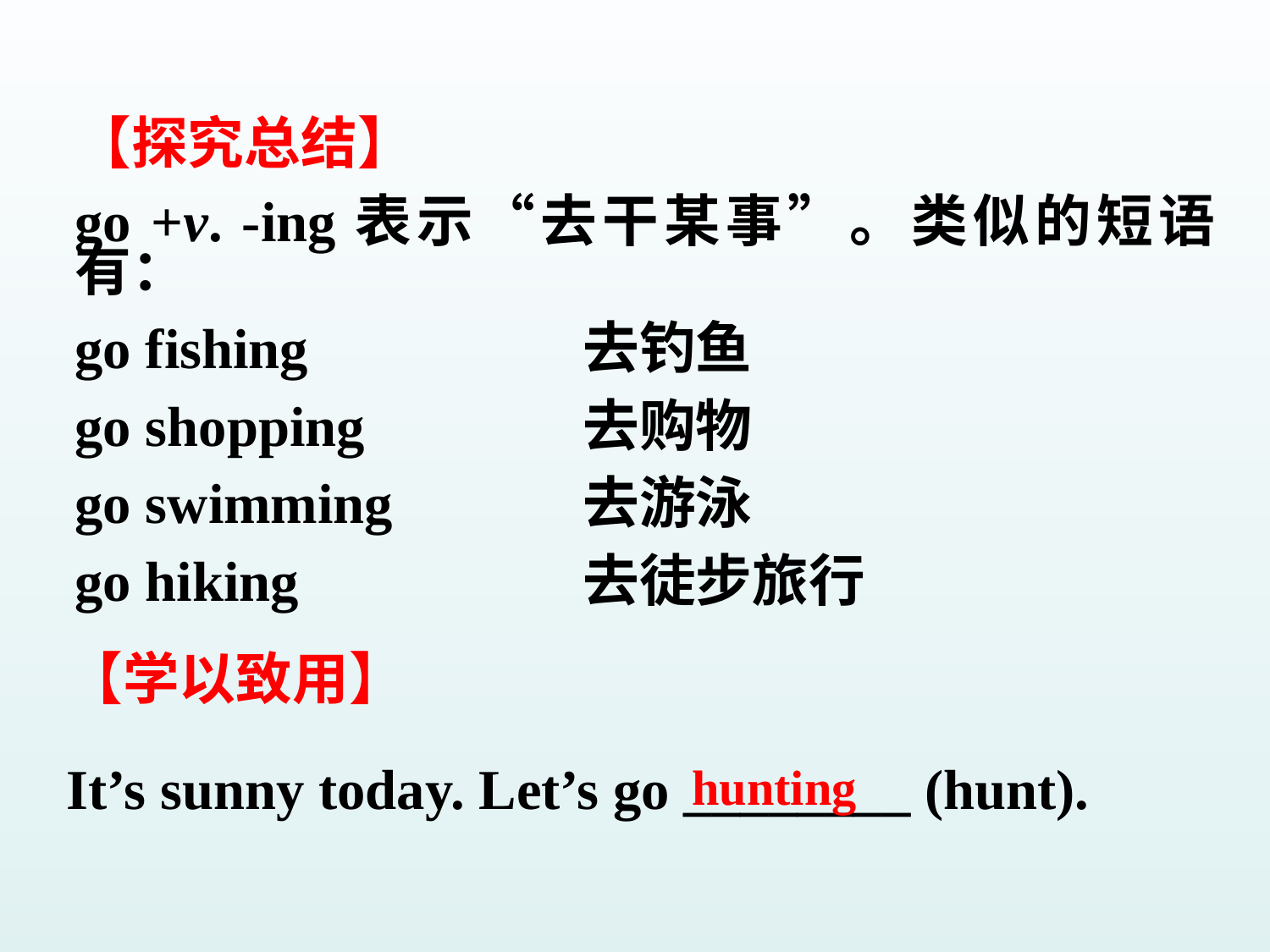

【探究总结】
go +v. -ing表示“去干某事”。类似的短语有：
go fishing			去钓鱼
go shopping		去购物
go swimming		去游泳
go hiking			去徒步旅行
【学以致用】
It’s sunny today. Let’s go ________ (hunt).
hunting